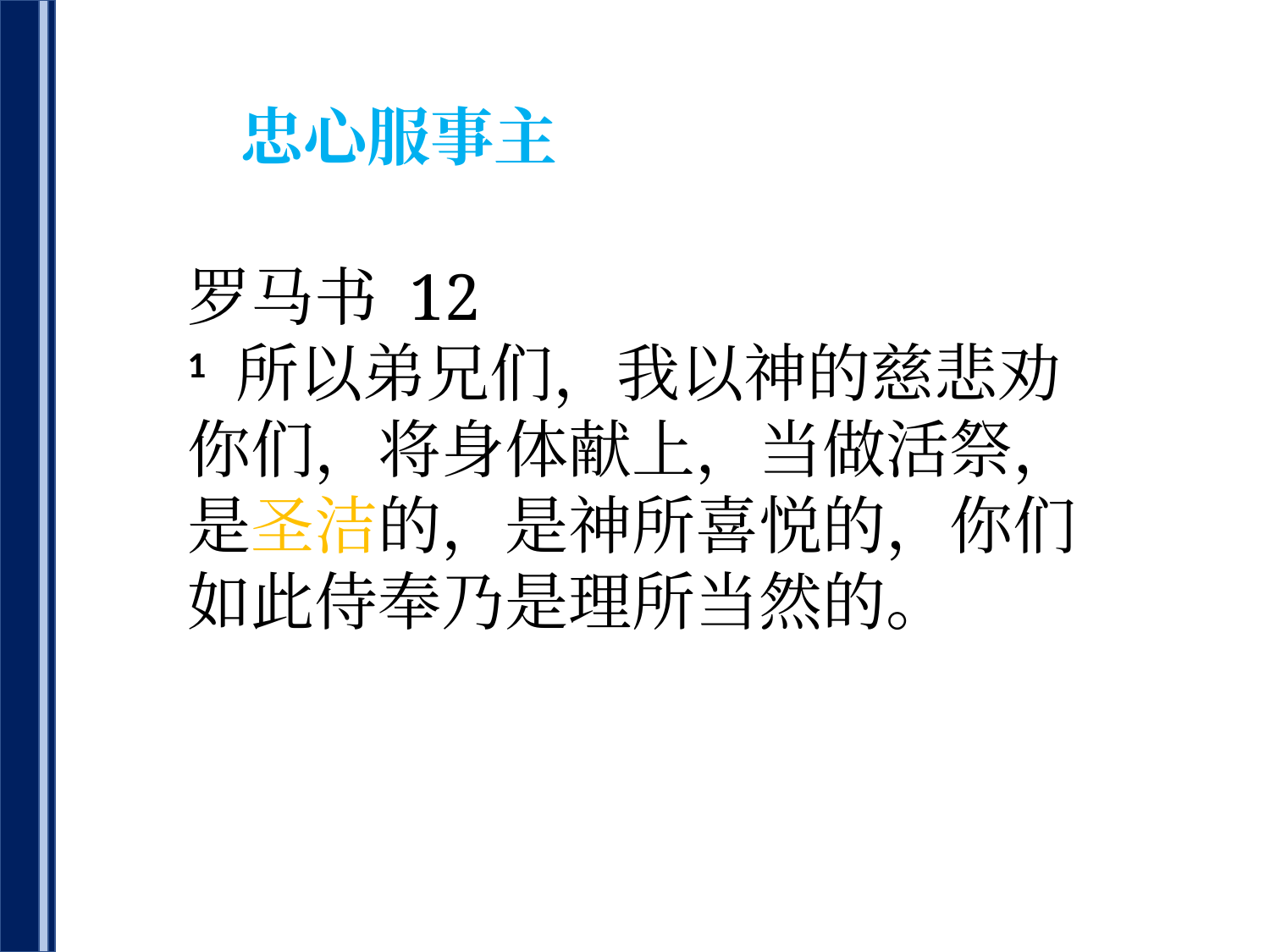

忠心服事主
罗马书 12
1 所以弟兄们，我以神的慈悲劝你们，将身体献上，当做活祭，是圣洁的，是神所喜悦的，你们如此侍奉乃是理所当然的。